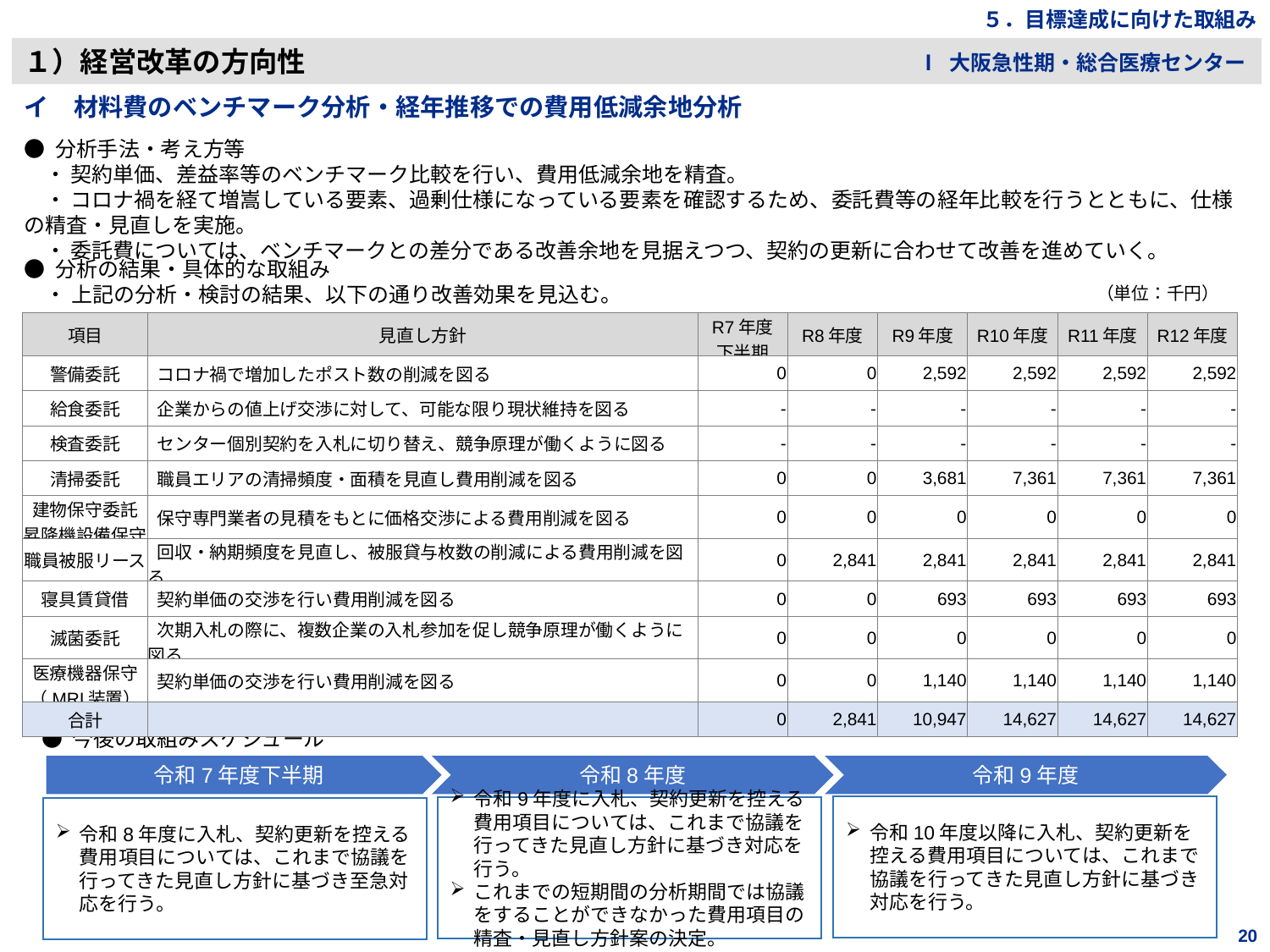

５．目標達成に向けた取組み
１）経営改革の方向性
Ⅰ 大阪急性期・総合医療センター
イ　材料費のベンチマーク分析・経年推移での費用低減余地分析
● 分析手法・考え方等
　・ 契約単価、差益率等のベンチマーク比較を行い、費用低減余地を精査。
　・ コロナ禍を経て増嵩している要素、過剰仕様になっている要素を確認するため、委託費等の経年比較を行うとともに、仕様の精査・見直しを実施。
　・ 委託費については、ベンチマークとの差分である改善余地を見据えつつ、契約の更新に合わせて改善を進めていく。
● 分析の結果・具体的な取組み
　・ 上記の分析・検討の結果、以下の通り改善効果を見込む。
（単位：千円）
| 項目 | 見直し方針 | R7年度 下半期 | R8年度 | R9年度 | R10年度 | R11年度 | R12年度 |
| --- | --- | --- | --- | --- | --- | --- | --- |
| 警備委託 | コロナ禍で増加したポスト数の削減を図る | 0 | 0 | 2,592 | 2,592 | 2,592 | 2,592 |
| 給食委託 | 企業からの値上げ交渉に対して、可能な限り現状維持を図る | - | - | - | - | - | - |
| 検査委託 | センター個別契約を入札に切り替え、競争原理が働くように図る | - | - | - | - | - | - |
| 清掃委託 | 職員エリアの清掃頻度・面積を見直し費用削減を図る | 0 | 0 | 3,681 | 7,361 | 7,361 | 7,361 |
| 建物保守委託 昇降機設備保守 | 保守専門業者の見積をもとに価格交渉による費用削減を図る | 0 | 0 | 0 | 0 | 0 | 0 |
| 職員被服リース | 回収・納期頻度を見直し、被服貸与枚数の削減による費用削減を図る | 0 | 2,841 | 2,841 | 2,841 | 2,841 | 2,841 |
| 寝具賃貸借 | 契約単価の交渉を行い費用削減を図る | 0 | 0 | 693 | 693 | 693 | 693 |
| 滅菌委託 | 次期入札の際に、複数企業の入札参加を促し競争原理が働くように図る | 0 | 0 | 0 | 0 | 0 | 0 |
| 医療機器保守 （MRI装置） | 契約単価の交渉を行い費用削減を図る | 0 | 0 | 1,140 | 1,140 | 1,140 | 1,140 |
| 合計 |  | 0 | 2,841 | 10,947 | 14,627 | 14,627 | 14,627 |
● 今後の取組みスケジュール
令和7年度下半期
令和8年度
令和9年度
令和10年度以降に入札、契約更新を控える費用項目については、これまで協議を行ってきた見直し方針に基づき対応を行う。
令和9年度に入札、契約更新を控える費用項目については、これまで協議を行ってきた見直し方針に基づき対応を行う。
これまでの短期間の分析期間では協議をすることができなかった費用項目の精査・見直し方針案の決定。
令和8年度に入札、契約更新を控える費用項目については、これまで協議を行ってきた見直し方針に基づき至急対応を行う。
20